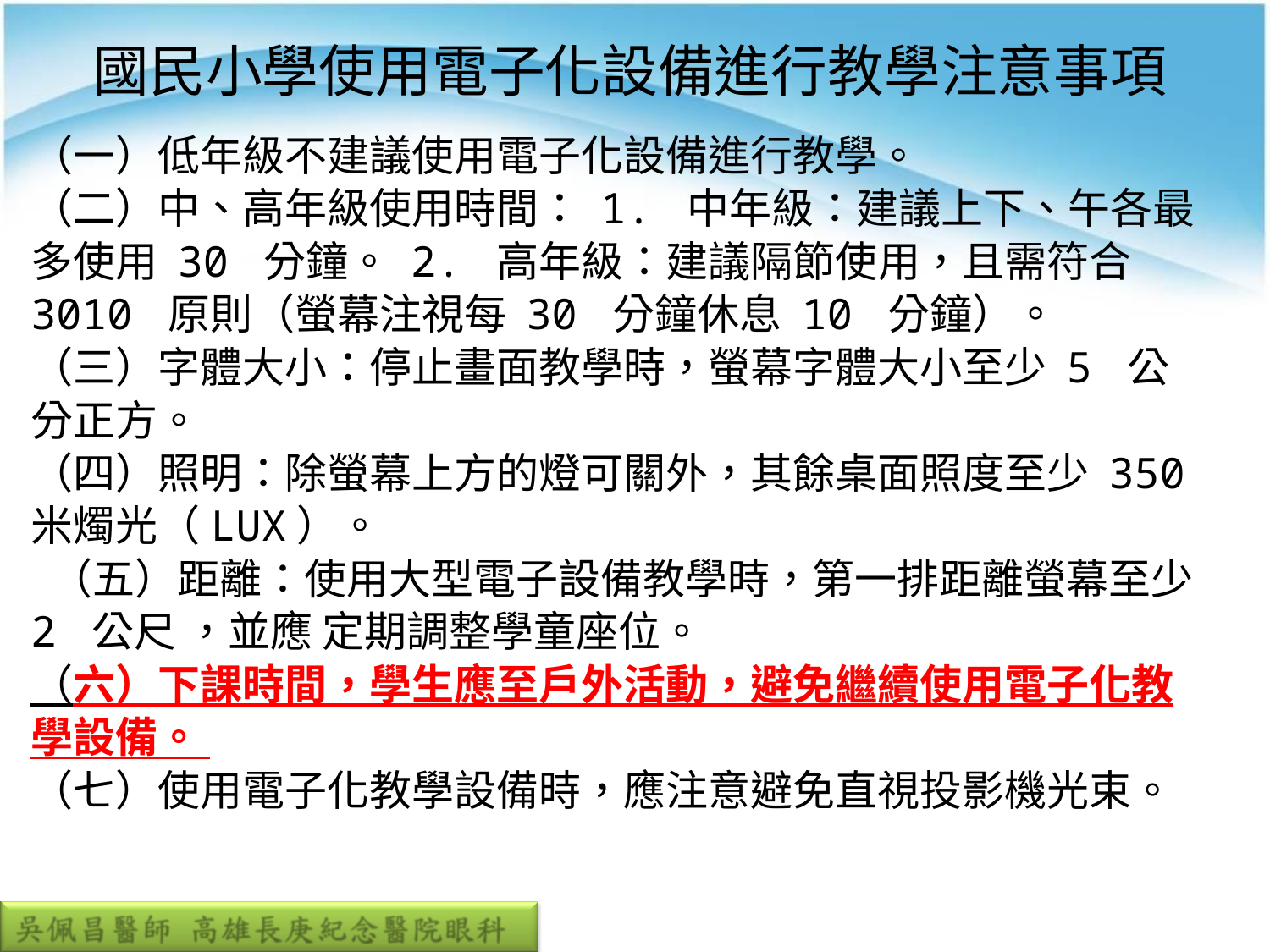

# 國民小學使用電子化設備進行教學注意事項
（一）低年級不建議使用電子化設備進行教學。
（二）中、高年級使用時間： 1. 中年級：建議上下、午各最多使用 30 分鐘。 2. 高年級：建議隔節使用，且需符合 3010 原則（螢幕注視每 30 分鐘休息 10 分鐘）。
（三）字體大小：停止畫面教學時，螢幕字體大小至少 5 公分正方。
（四）照明：除螢幕上方的燈可關外，其餘桌面照度至少 350 米燭光（LUX）。
 （五）距離：使用大型電子設備教學時，第一排距離螢幕至少 2 公尺 ，並應 定期調整學童座位。
（六）下課時間，學生應至戶外活動，避免繼續使用電子化教學設備。
（七）使用電子化教學設備時，應注意避免直視投影機光束。